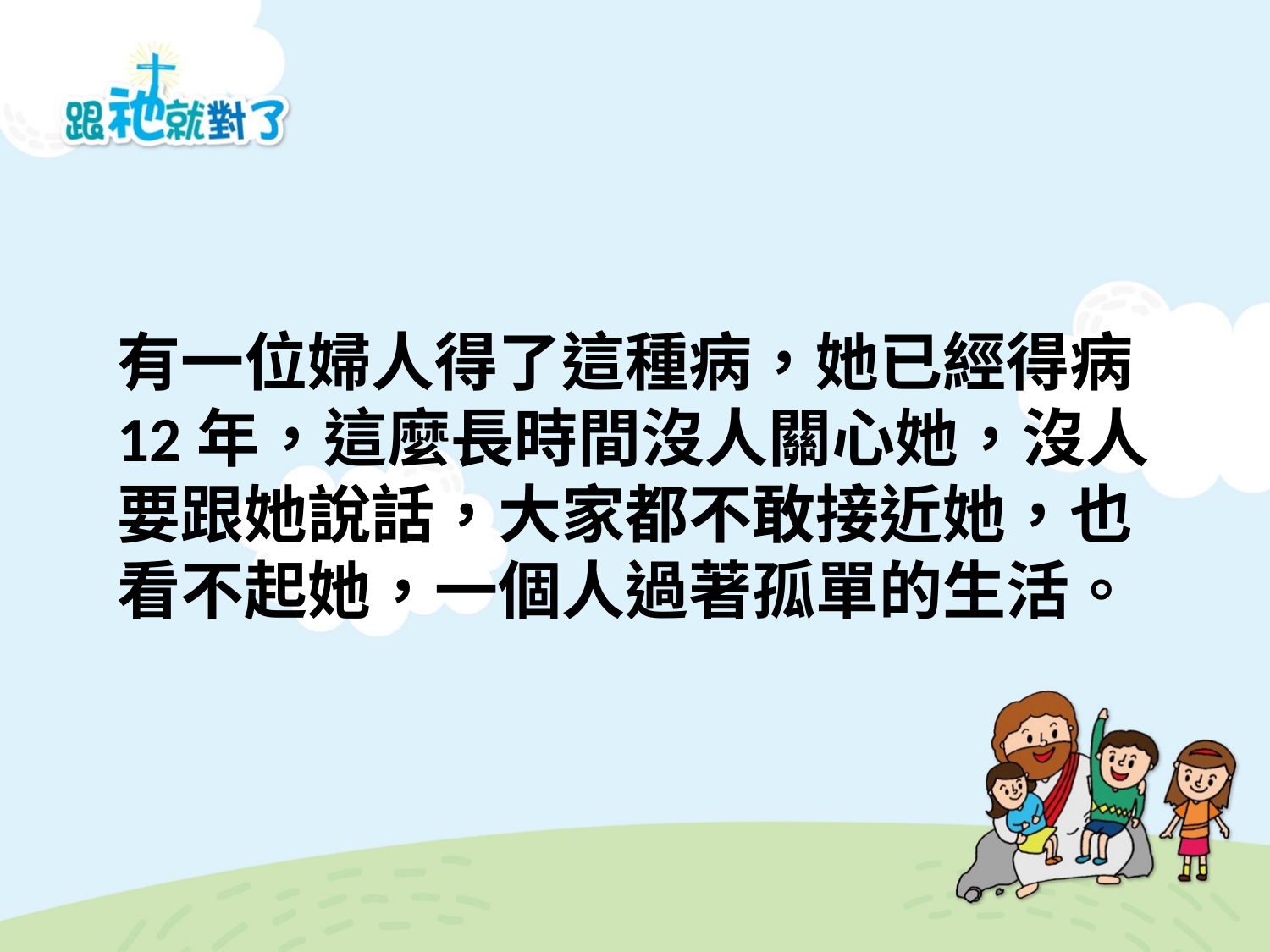

有一位婦人得了這種病，她已經得病12年，這麼長時間沒人關心她，沒人要跟她說話，大家都不敢接近她，也看不起她，一個人過著孤單的生活。